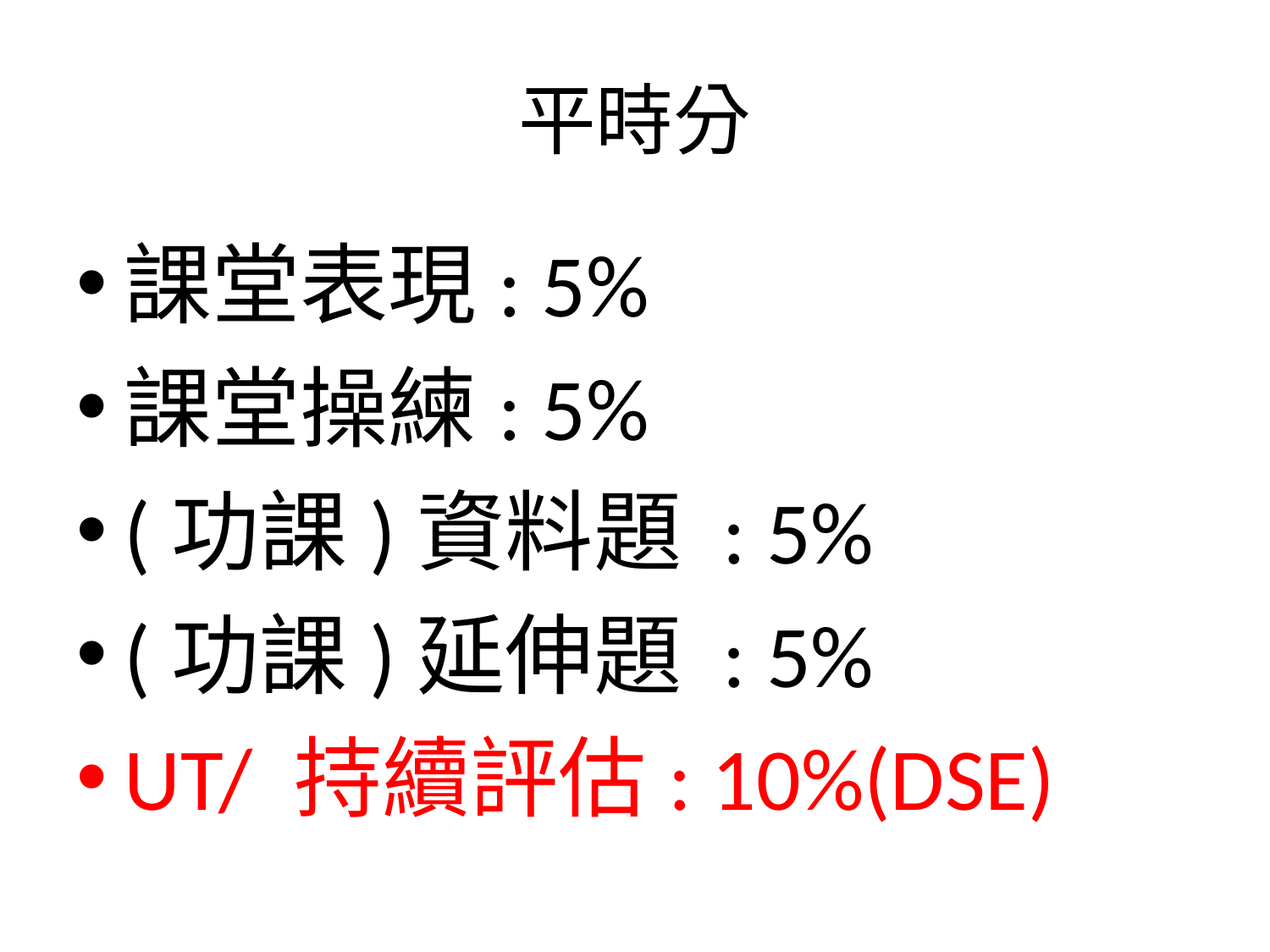

# 平時分
課堂表現: 5%
課堂操練: 5%
(功課)資料題 : 5%
(功課)延伸題 : 5%
UT/ 持續評估: 10%(DSE)